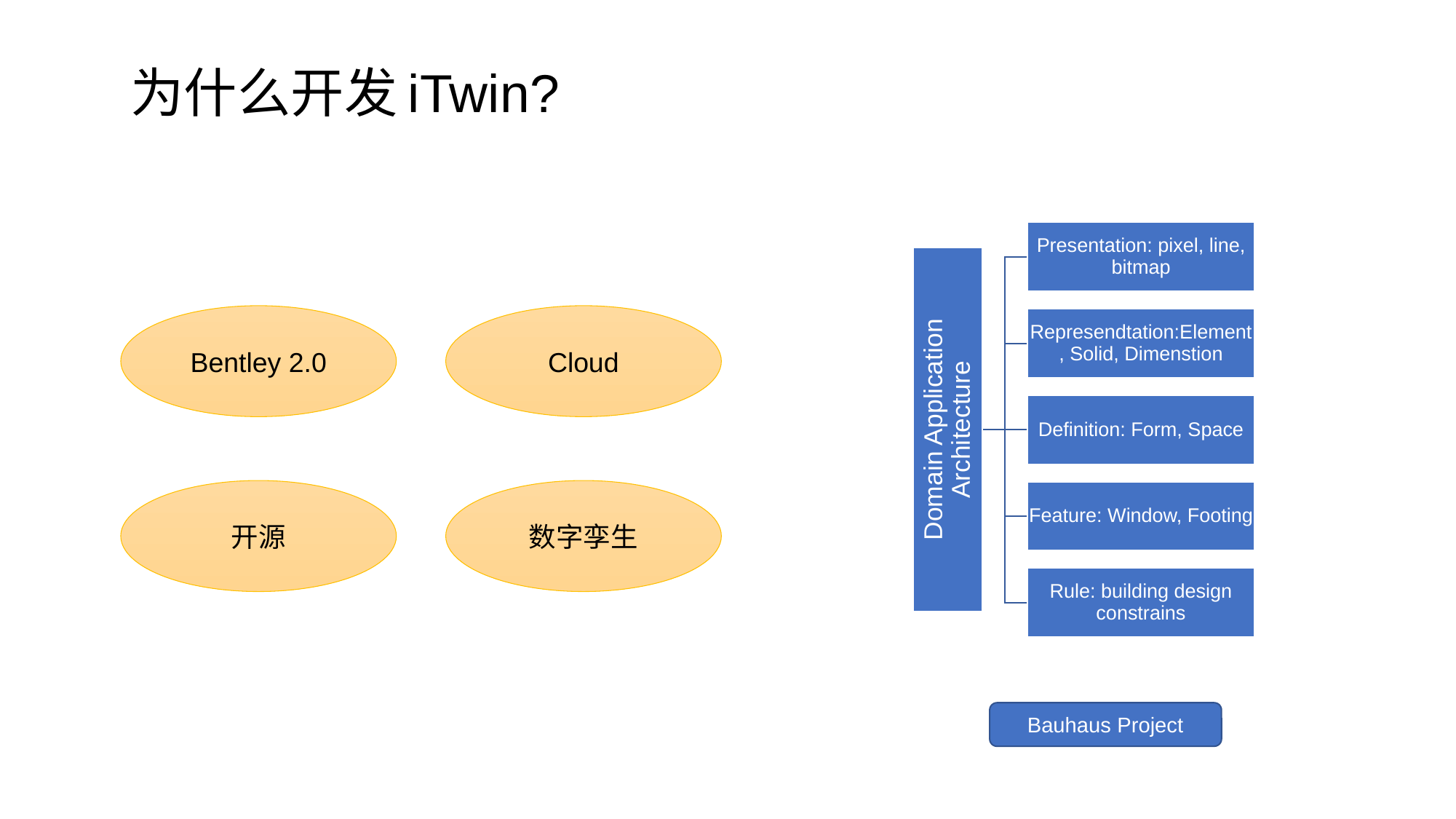

# 为什么开发iTwin?

Domain Application Architecture
Presentation: pixel, line, bitmap
Represendtation:Element, Solid, Dimenstion
Definition: Form, Space
Feature: Window, Footing
Rule: building design constrains
Bentley 2.0
Cloud
开源
数字孪生
Bauhaus Project